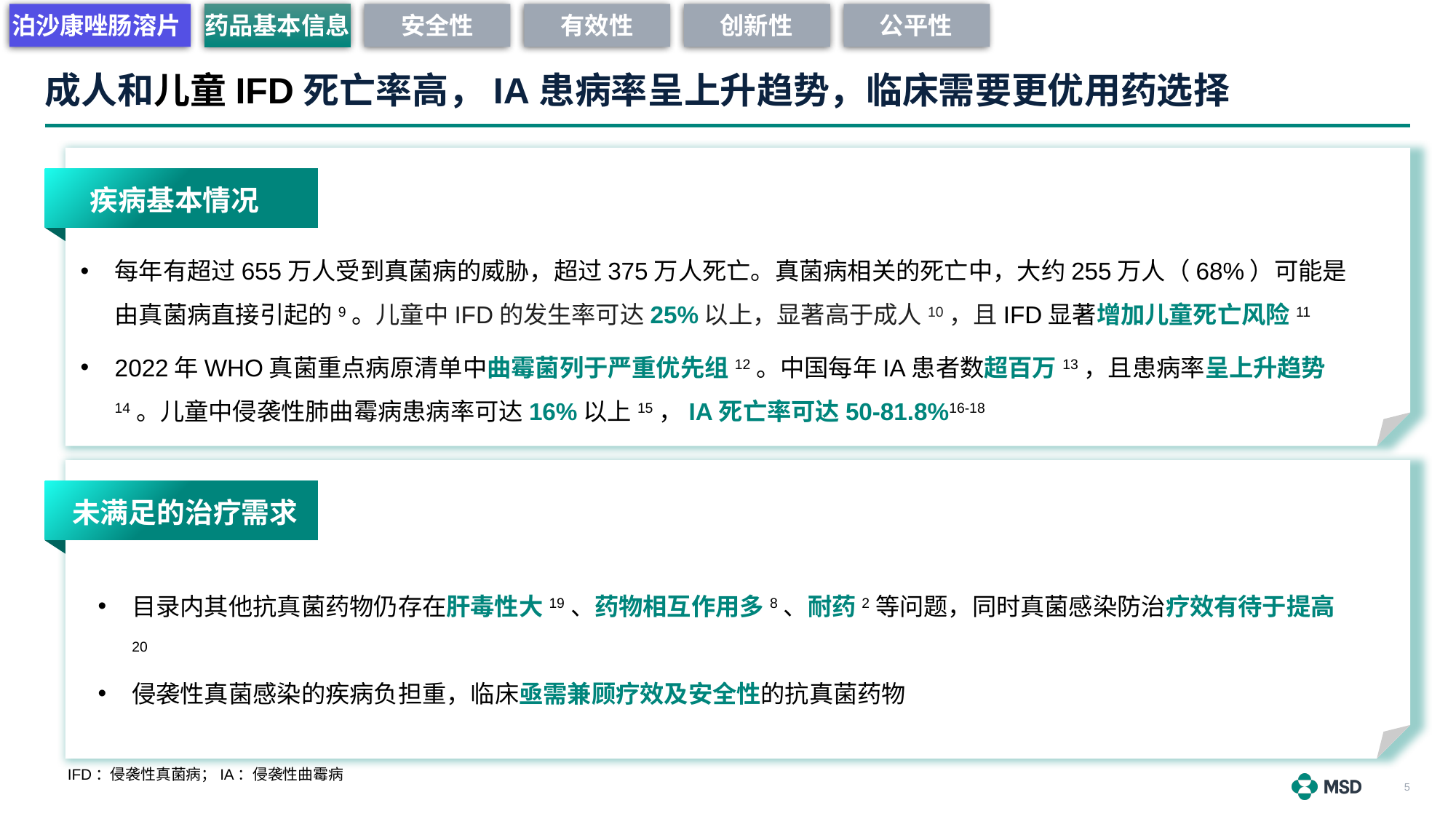

泊沙康唑肠溶片
药品基本信息
安全性
有效性
创新性
公平性
# 成人和儿童IFD死亡率高，IA患病率呈上升趋势，临床需要更优用药选择

疾病基本情况
每年有超过655万人受到真菌病的威胁，超过375万人死亡。真菌病相关的死亡中，大约255万人（68%）可能是由真菌病直接引起的9。儿童中IFD的发生率可达25%以上，显著高于成人10，且IFD显著增加儿童死亡风险11
2022年WHO真菌重点病原清单中曲霉菌列于严重优先组12。中国每年IA患者数超百万13，且患病率呈上升趋势14。儿童中侵袭性肺曲霉病患病率可达16%以上15，IA死亡率可达50-81.8%16-18

未满足的治疗需求
目录内其他抗真菌药物仍存在肝毒性大19、药物相互作用多8、耐药2等问题，同时真菌感染防治疗效有待于提高20
侵袭性真菌感染的疾病负担重，临床亟需兼顾疗效及安全性的抗真菌药物
IFD：侵袭性真菌病；IA：侵袭性曲霉病
5